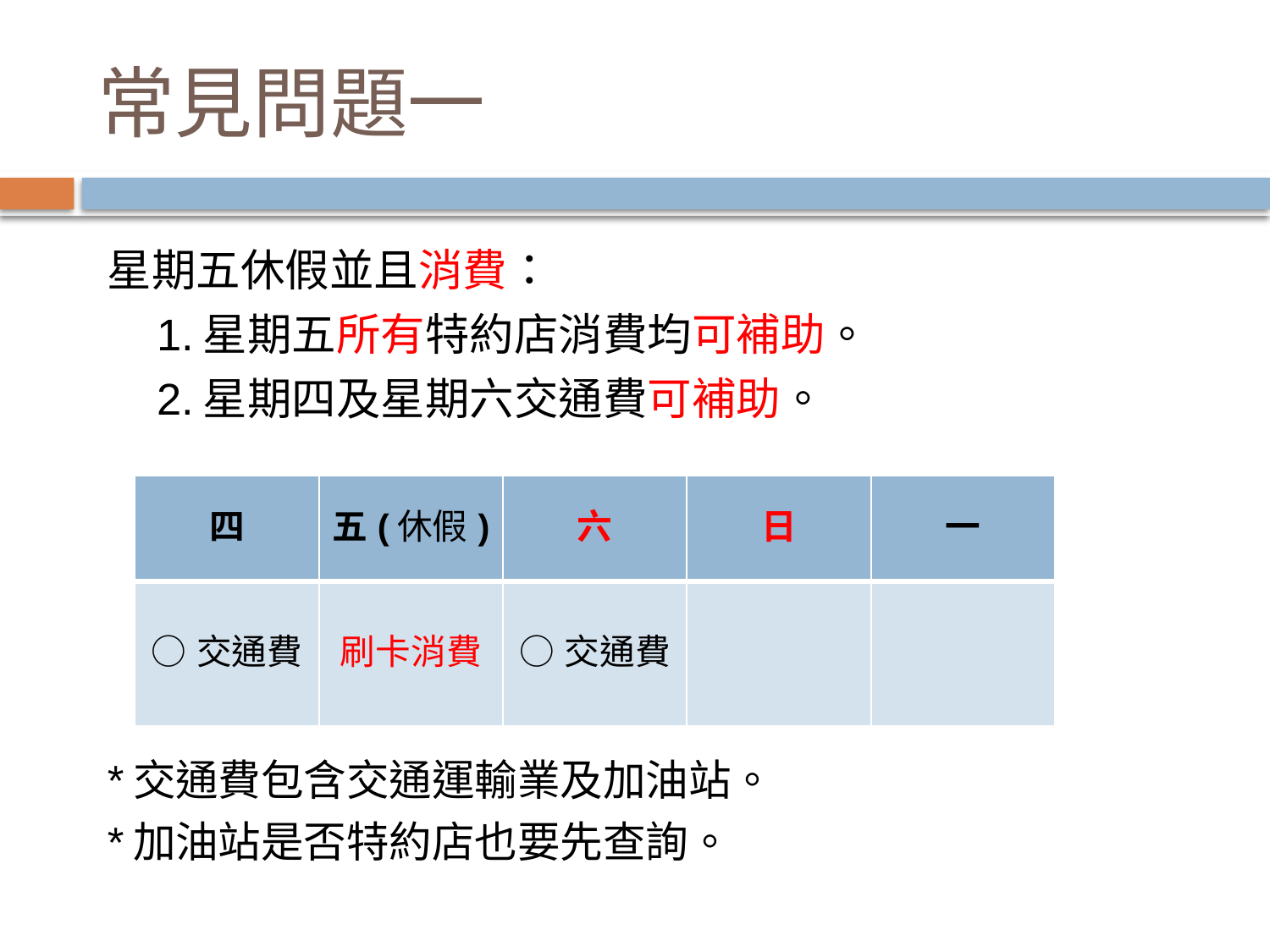

# 常見問題一
星期五休假並且消費：
    1.星期五所有特約店消費均可補助。
    2.星期四及星期六交通費可補助。

*交通費包含交通運輸業及加油站。
*加油站是否特約店也要先查詢。

| 四 | 五(休假) | 六 | 日 | 一 |
| --- | --- | --- | --- | --- |
| ○交通費 | 刷卡消費 | ○交通費 |  |  |